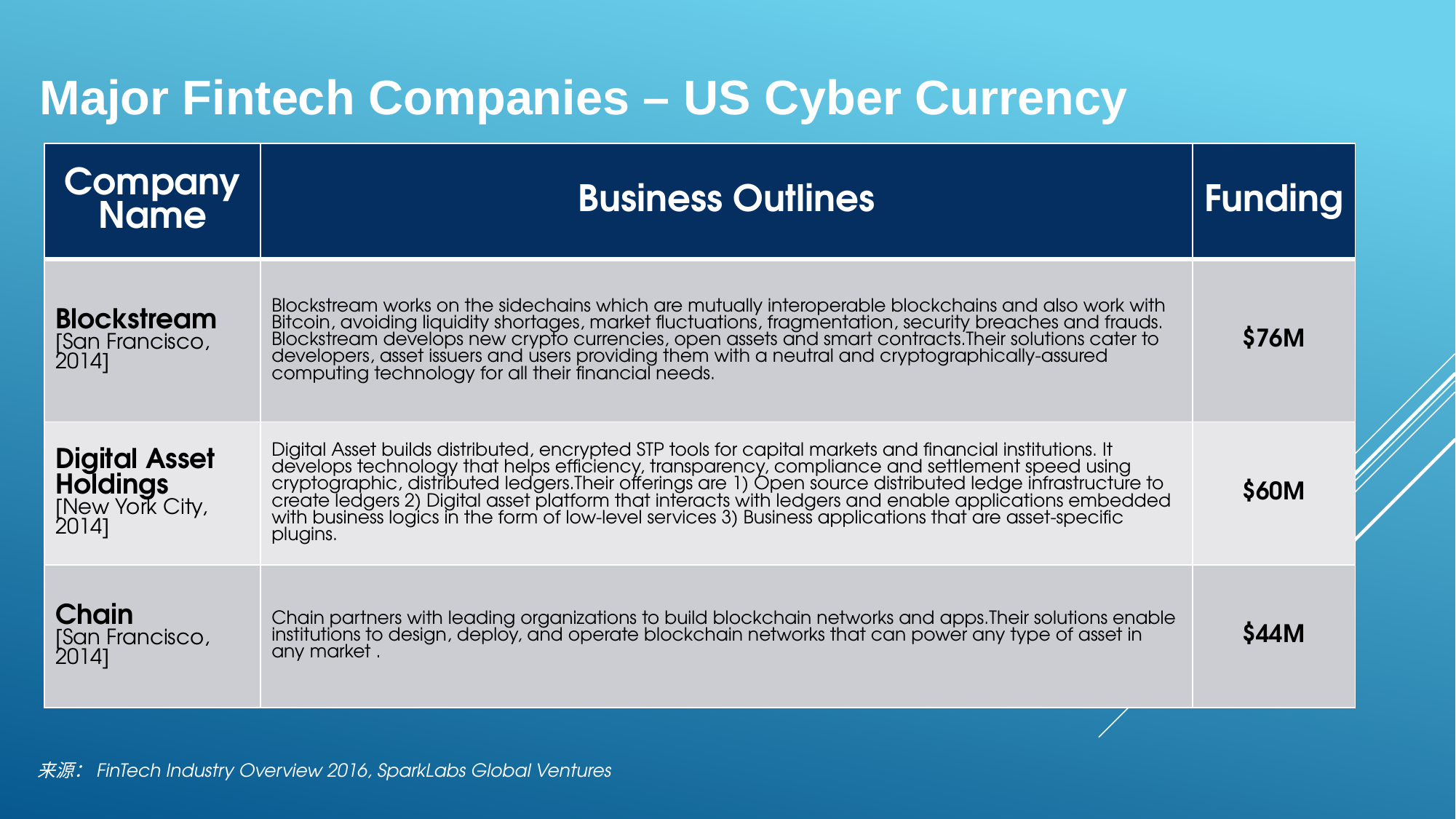

Major Fintech Companies – US Cyber Currency
| Company Name | Business Outlines | Funding |
| --- | --- | --- |
| Blockstream [San Francisco, 2014] | Blockstream works on the sidechains which are mutually interoperable blockchains and also work with Bitcoin, avoiding liquidity shortages, market ﬂuctuations, fragmentation, security breaches and frauds. Blockstream develops new crypto currencies, open assets and smart contracts.Their solutions cater to developers, asset issuers and users providing them with a neutral and cryptographically-assured computing technology for all their ﬁnancial needs. | $76M |
| Digital Asset Holdings [New York City, 2014] | Digital Asset builds distributed, encrypted STP tools for capital markets and ﬁnancial institutions. It develops technology that helps efﬁciency, transparency, compliance and settlement speed using cryptographic, distributed ledgers.Their offerings are 1) Open source distributed ledge infrastructure to create ledgers 2) Digital asset platform that interacts with ledgers and enable applications embedded with business logics in the form of low-level services 3) Business applications that are asset-speciﬁc plugins. | $60M |
| Chain [San Francisco, 2014] | Chain partners with leading organizations to build blockchain networks and apps.Their solutions enable institutions to design, deploy, and operate blockchain networks that can power any type of asset in any market . | $44M |
来源：FinTech Industry Overview 2016, SparkLabs Global Ventures